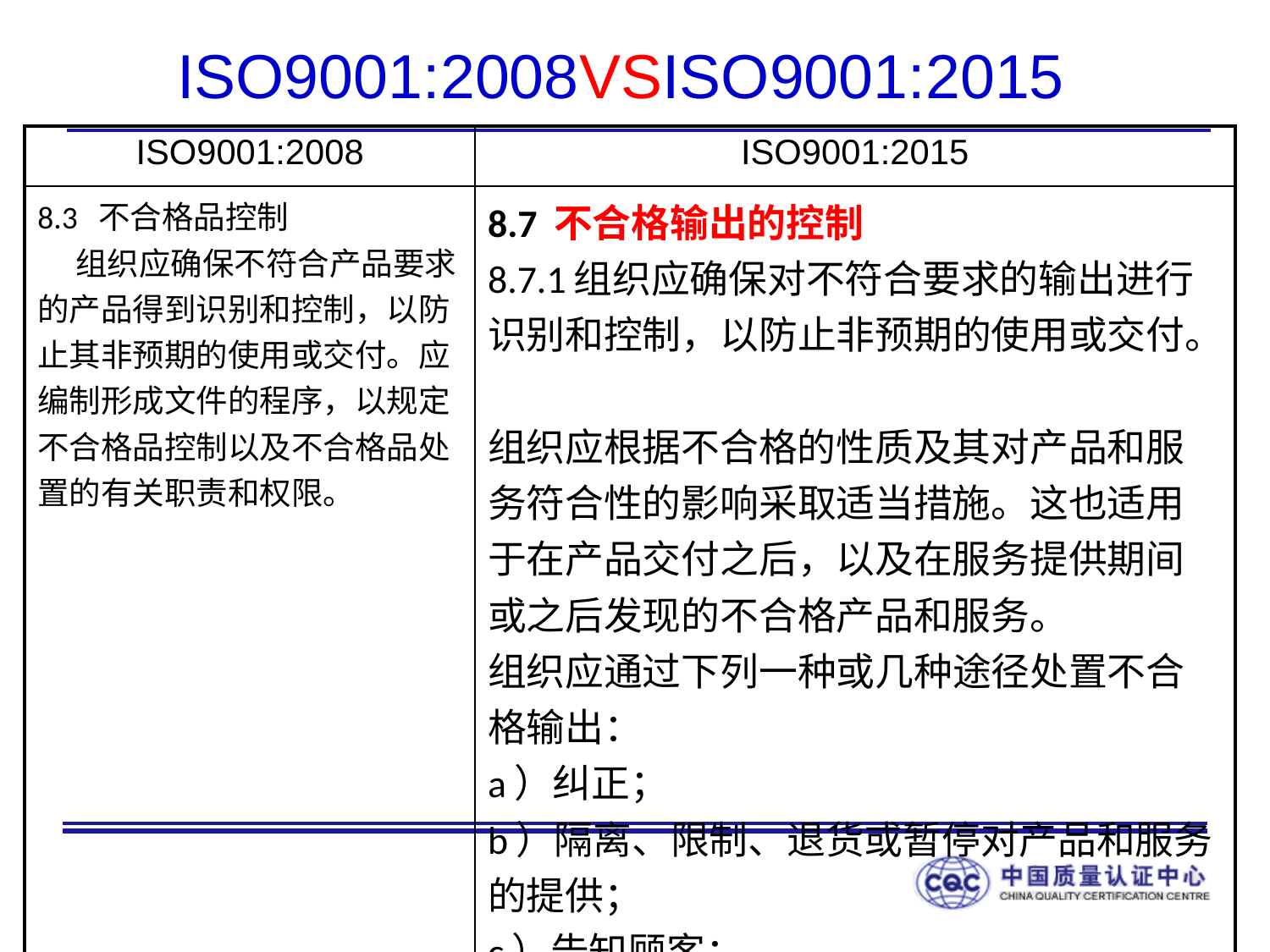

# ISO9001:2008VSISO9001:2015
| ISO9001:2008 | ISO9001:2015 |
| --- | --- |
| 8.3 不合格品控制 组织应确保不符合产品要求的产品得到识别和控制，以防止其非预期的使用或交付。应编制形成文件的程序，以规定不合格品控制以及不合格品处置的有关职责和权限。 | 8.7 不合格输出的控制 8.7.1组织应确保对不符合要求的输出进行识别和控制，以防止非预期的使用或交付。 组织应根据不合格的性质及其对产品和服务符合性的影响采取适当措施。这也适用于在产品交付之后，以及在服务提供期间或之后发现的不合格产品和服务。 组织应通过下列一种或几种途径处置不合格输出： a）纠正； b）隔离、限制、退货或暂停对产品和服务的提供； c）告知顾客； d）获得让步接收的授权。 对不合格输出进行纠正之后应验证其是否符合要求。 |
210